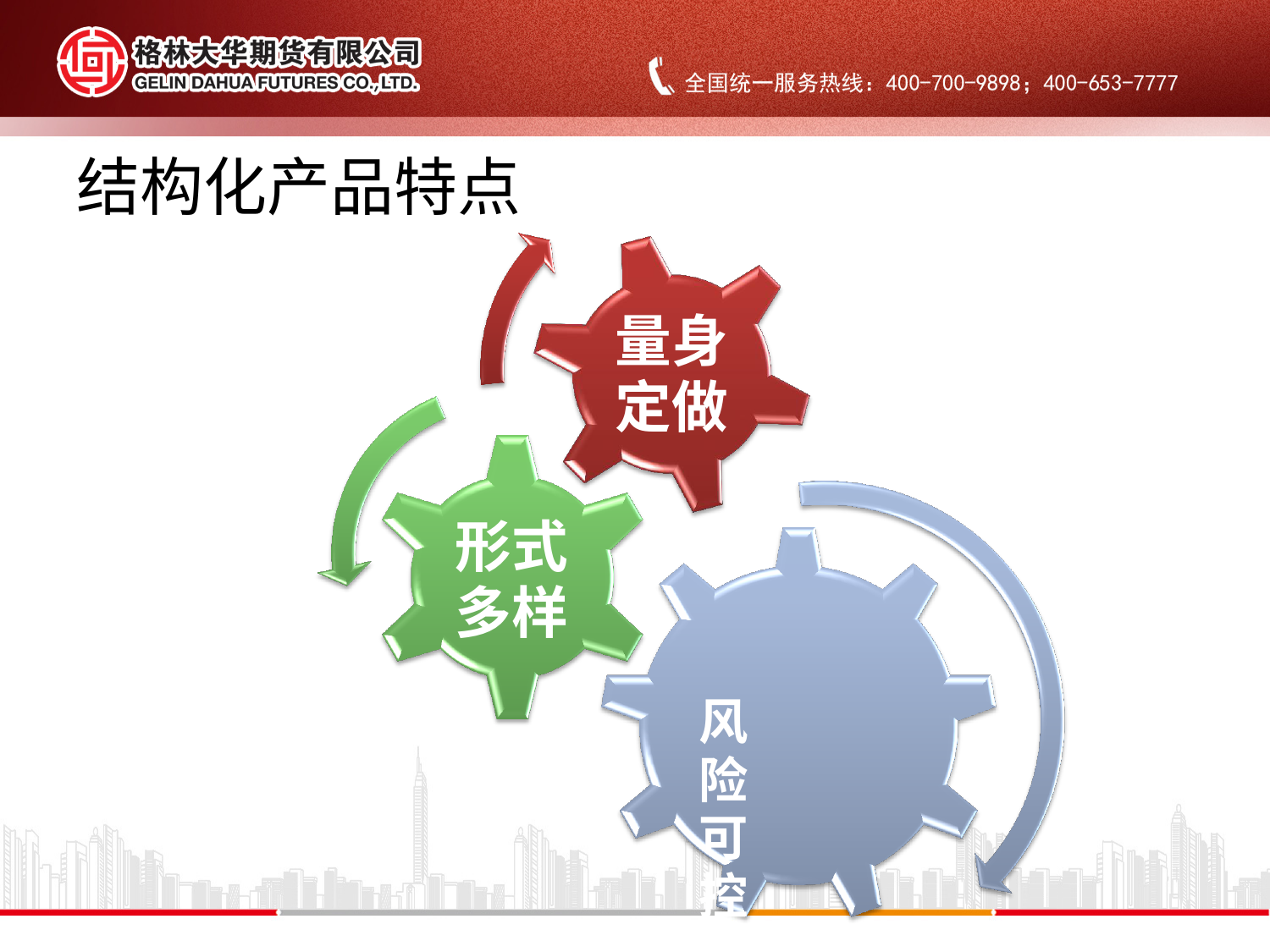

# 结构化产品特点

量身 定做

形式 多样
风险可控